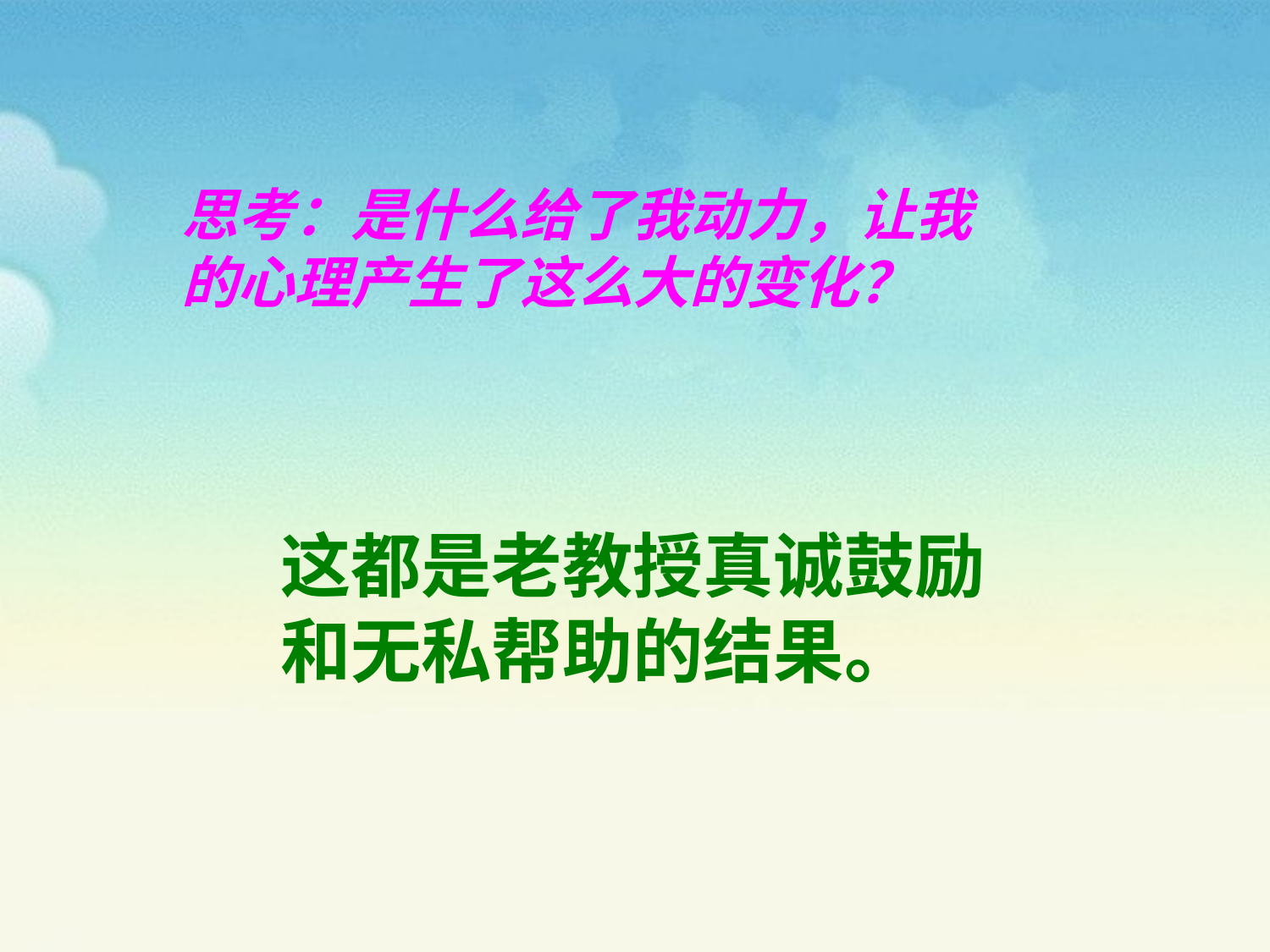

# 思考：是什么给了我动力，让我的心理产生了这么大的变化？
这都是老教授真诚鼓励和无私帮助的结果。